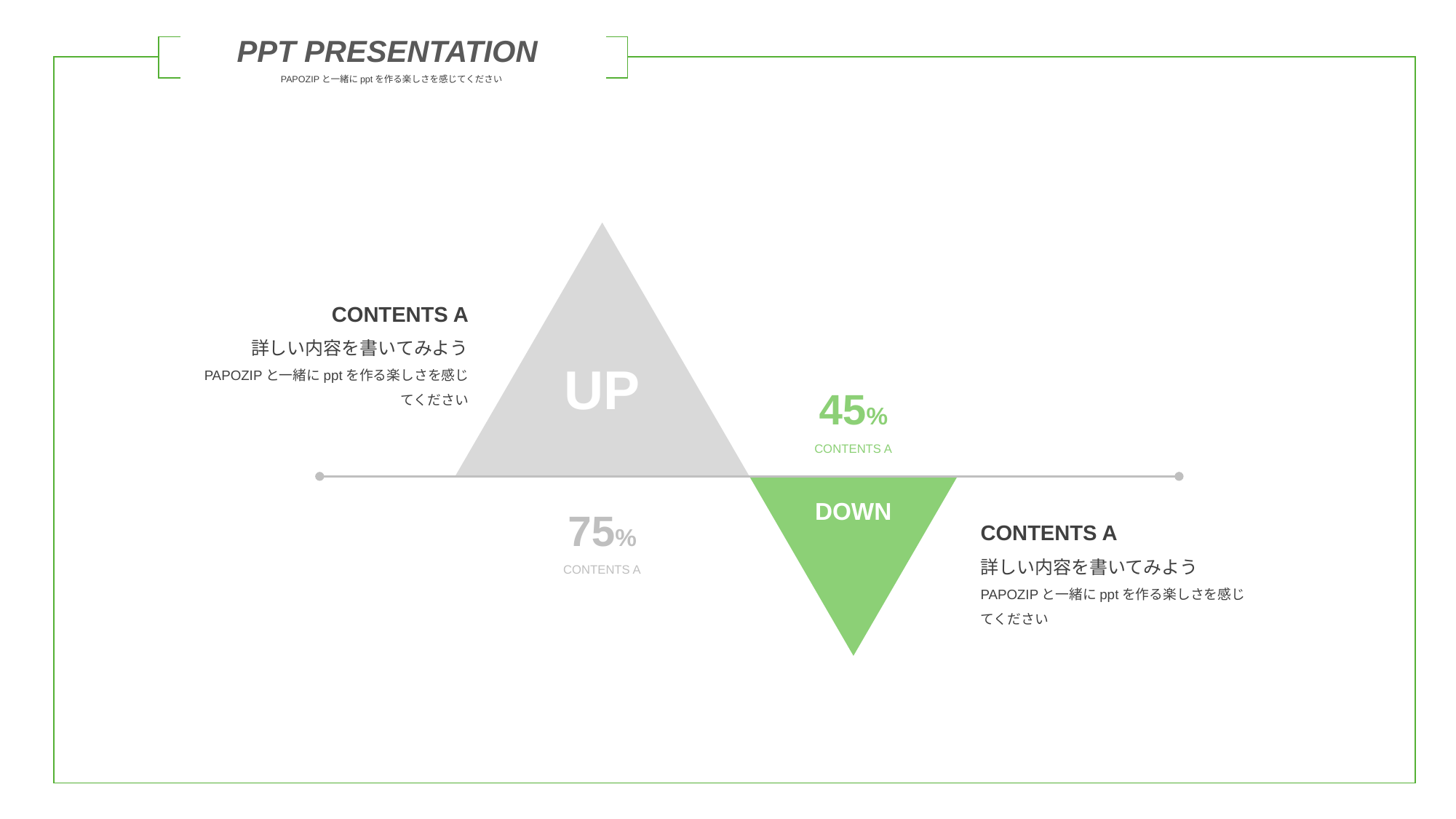

PPT PRESENTATION
PAPOZIPと一緒にpptを作る楽しさを感じてください
|  |  |  |
| --- | --- | --- |

UP
CONTENTS A
詳しい内容を書いてみよう
PAPOZIPと一緒にpptを作る楽しさを感じてください
45%
CONTENTS A

DOWN
75%
CONTENTS A
CONTENTS A
詳しい内容を書いてみよう
PAPOZIPと一緒にpptを作る楽しさを感じてください